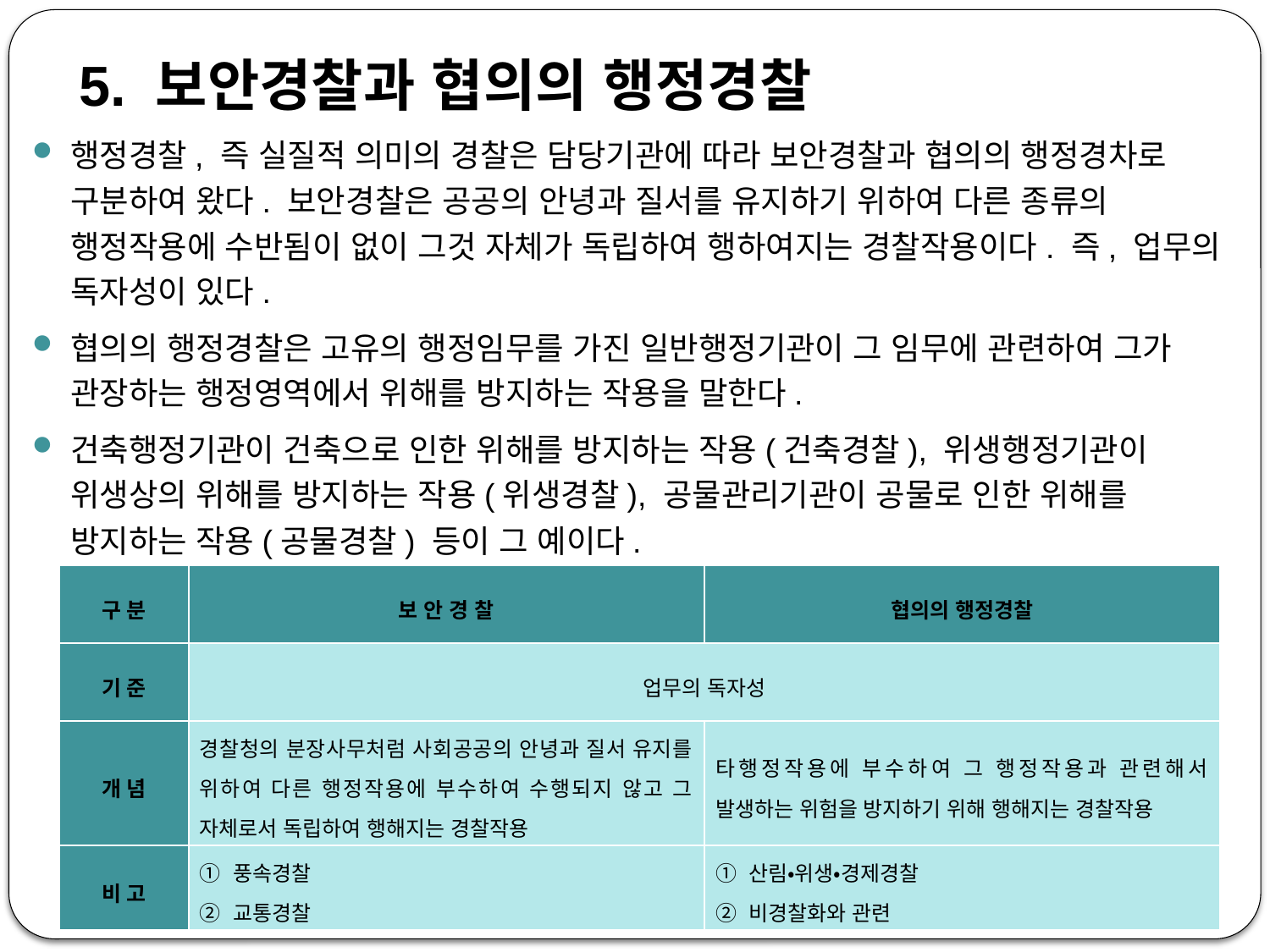

5. 보안경찰과 협의의 행정경찰
행정경찰, 즉 실질적 의미의 경찰은 담당기관에 따라 보안경찰과 협의의 행정경차로 구분하여 왔다. 보안경찰은 공공의 안녕과 질서를 유지하기 위하여 다른 종류의 행정작용에 수반됨이 없이 그것 자체가 독립하여 행하여지는 경찰작용이다. 즉, 업무의 독자성이 있다.
협의의 행정경찰은 고유의 행정임무를 가진 일반행정기관이 그 임무에 관련하여 그가 관장하는 행정영역에서 위해를 방지하는 작용을 말한다.
건축행정기관이 건축으로 인한 위해를 방지하는 작용(건축경찰), 위생행정기관이 위생상의 위해를 방지하는 작용(위생경찰), 공물관리기관이 공물로 인한 위해를 방지하는 작용(공물경찰) 등이 그 예이다.

| 구 분 | 보 안 경 찰 | 협의의 행정경찰 |
| --- | --- | --- |
| 기 준 | 업무의 독자성 |  |
| 개 념 | 경찰청의 분장사무처럼 사회공공의 안녕과 질서 유지를 위하여 다른 행정작용에 부수하여 수행되지 않고 그 자체로서 독립하여 행해지는 경찰작용 | 타행정작용에 부수하여 그 행정작용과 관련해서 발생하는 위험을 방지하기 위해 행해지는 경찰작용 |
| 비 고 | ① 풍속경찰 ② 교통경찰 | ① 산림‧위생‧경제경찰 ② 비경찰화와 관련 |